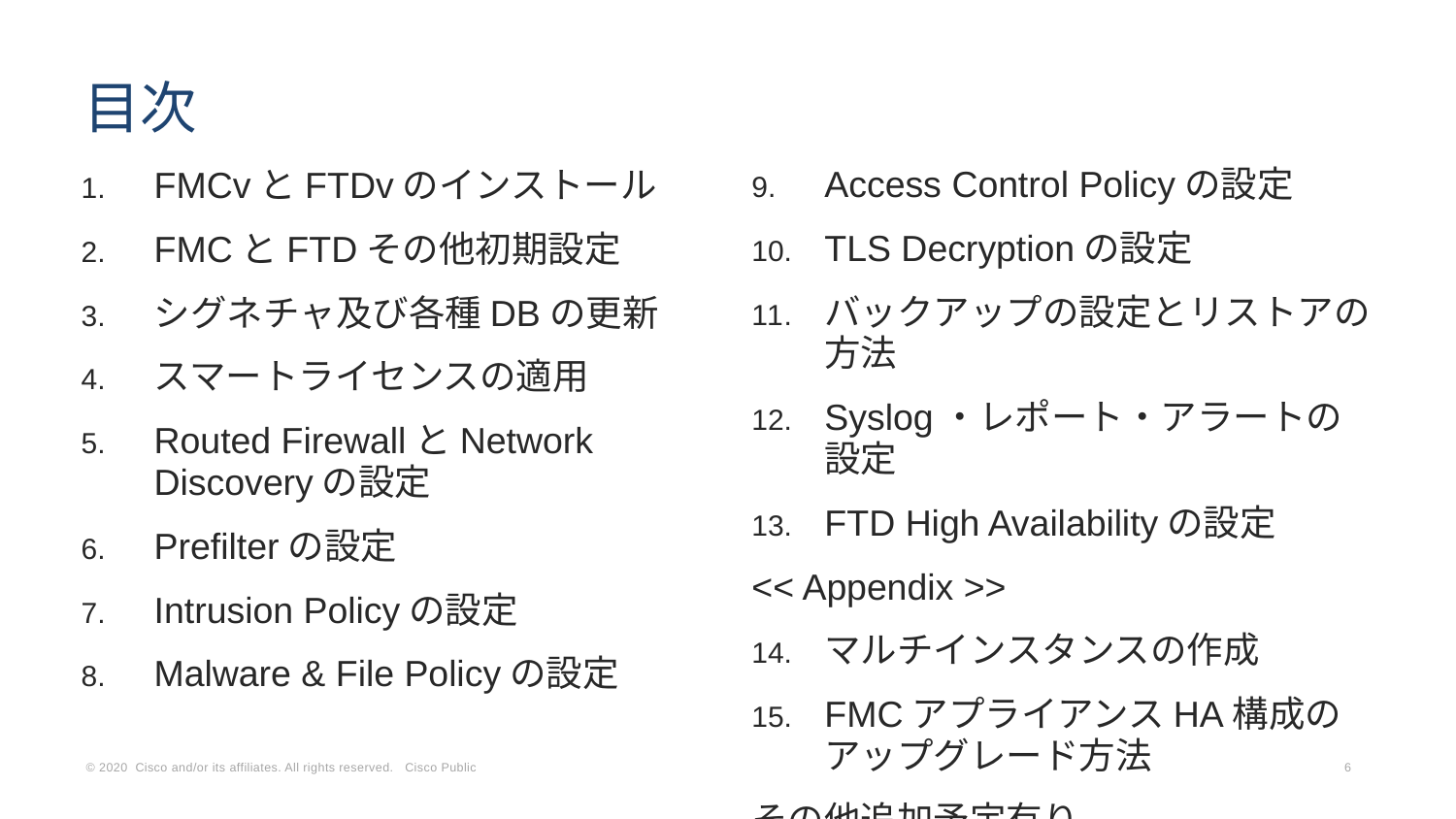

# 目次
Access Control Policyの設定
TLS Decryptionの設定
バックアップの設定とリストアの方法
Syslog・レポート・アラートの設定
FTD High Availabilityの設定
<< Appendix >>
マルチインスタンスの作成
FMCアプライアンスHA構成のアップグレード方法
その他追加予定有り

FMCvとFTDvのインストール
FMCとFTDその他初期設定
シグネチャ及び各種DBの更新
スマートライセンスの適用
Routed FirewallとNetwork Discoveryの設定
Prefilterの設定
Intrusion Policyの設定
Malware & File Policyの設定